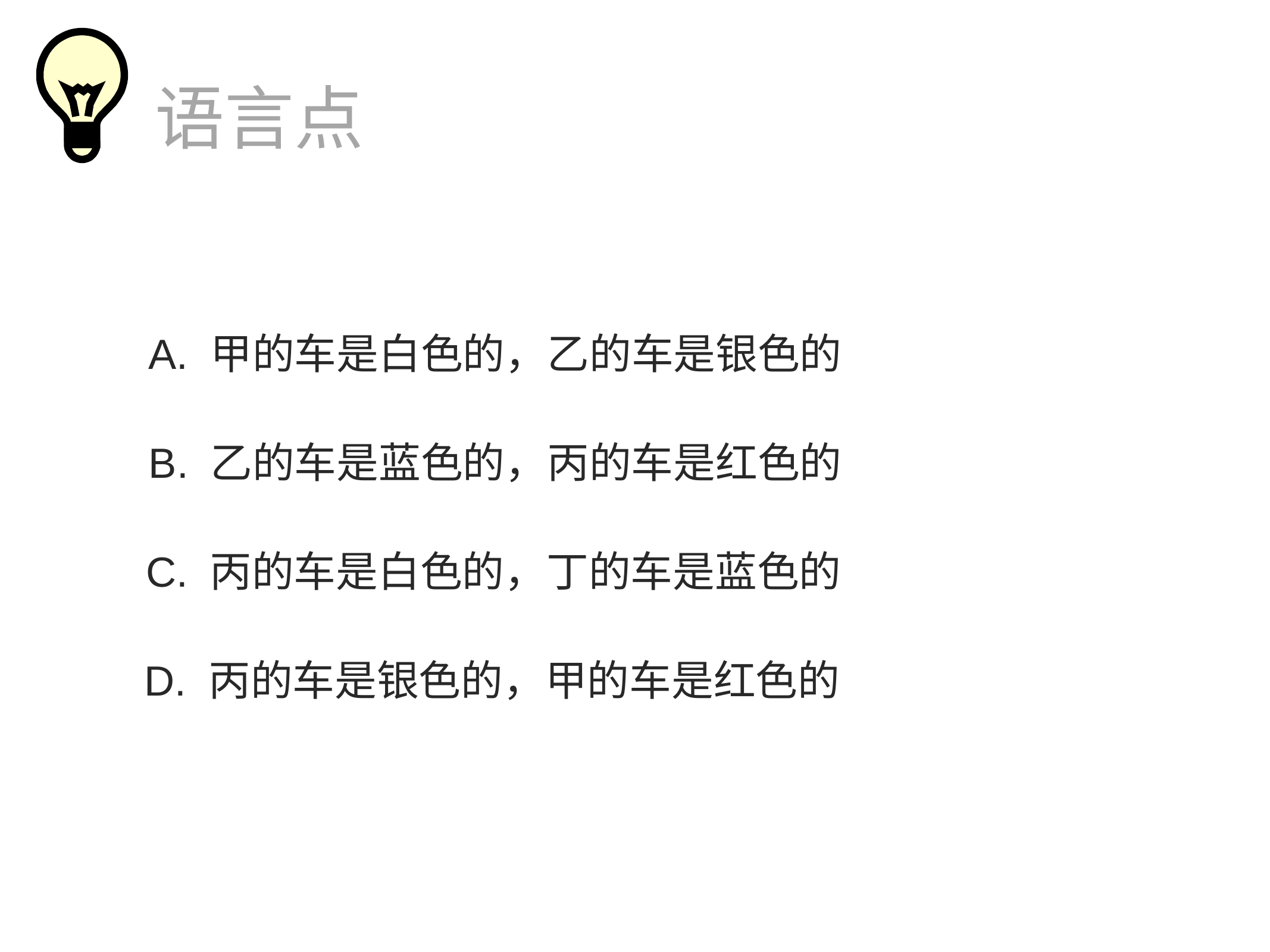

语言点
A. 甲的车是白色的，乙的车是银色的
B. 乙的车是蓝色的，丙的车是红色的
C. 丙的车是白色的，丁的车是蓝色的
D. 丙的车是银色的，甲的车是红色的